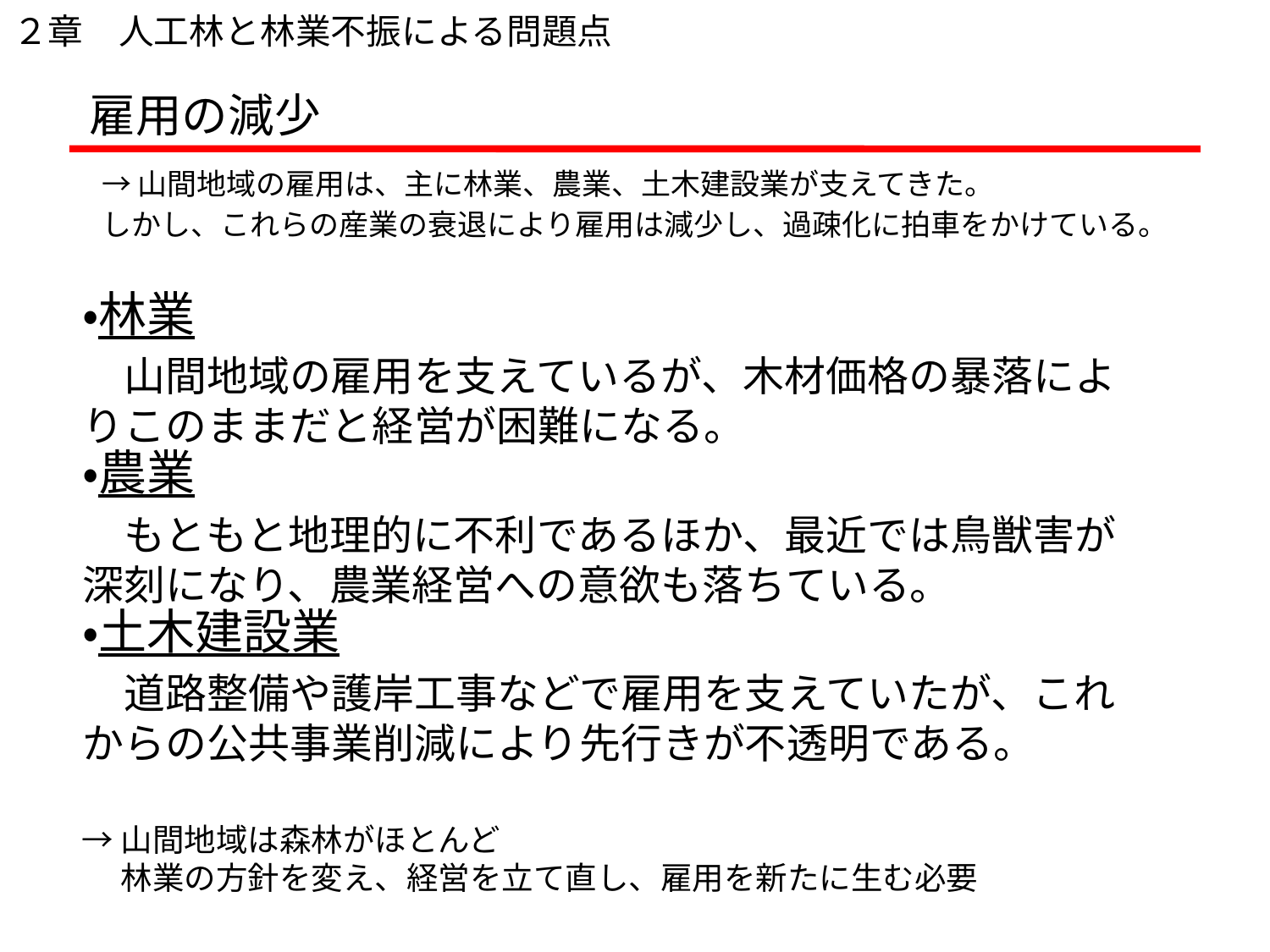

２章　人工林と林業不振による問題点
# 雇用の減少
→山間地域の雇用は、主に林業、農業、土木建設業が支えてきた。
しかし、これらの産業の衰退により雇用は減少し、過疎化に拍車をかけている。
・林業
　山間地域の雇用を支えているが、木材価格の暴落によりこのままだと経営が困難になる。
・農業
　もともと地理的に不利であるほか、最近では鳥獣害が深刻になり、農業経営への意欲も落ちている。
・土木建設業
　道路整備や護岸工事などで雇用を支えていたが、これからの公共事業削減により先行きが不透明である。
→山間地域は森林がほとんど
　 林業の方針を変え、経営を立て直し、雇用を新たに生む必要